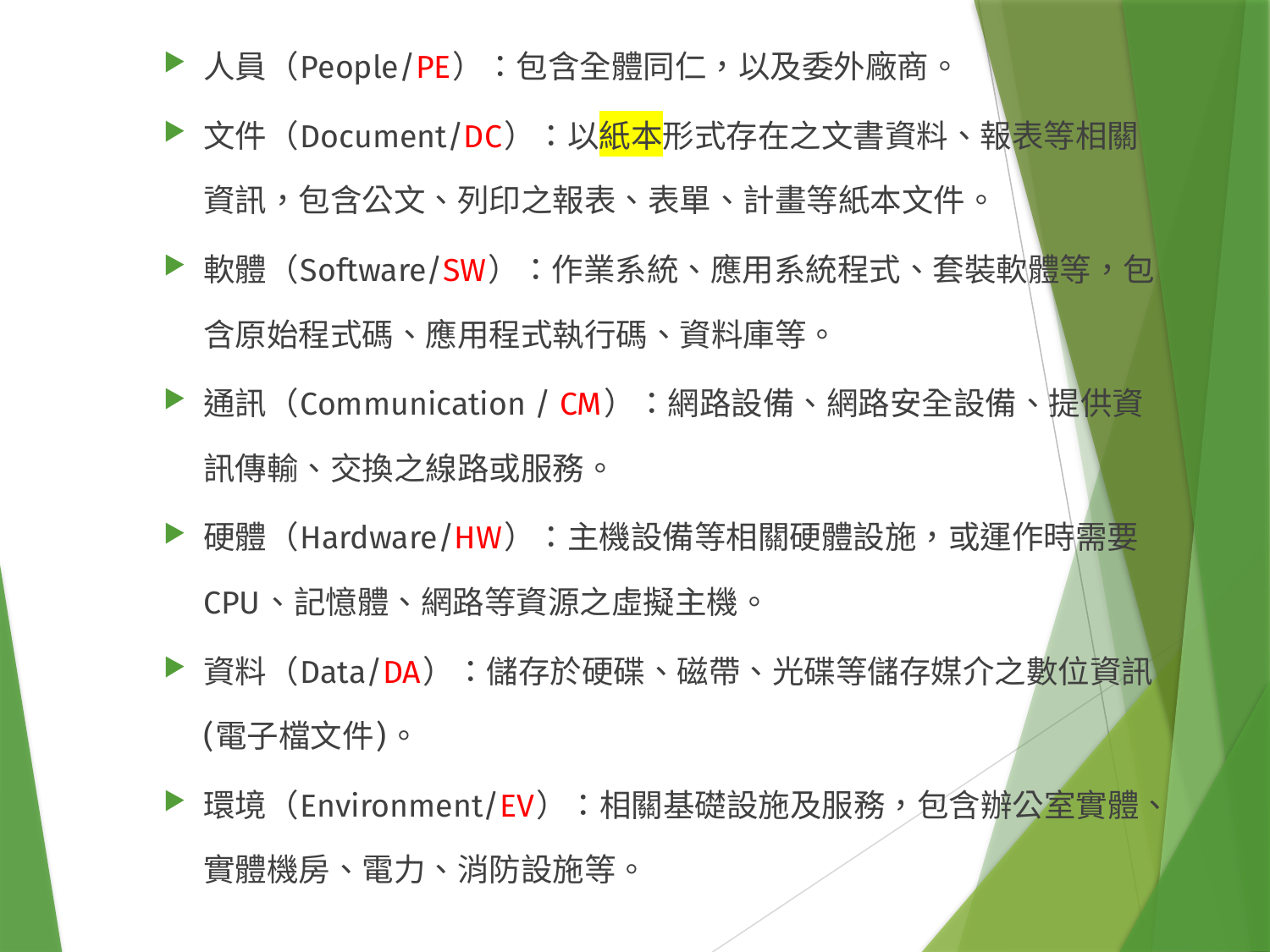

人員（People/PE）：包含全體同仁，以及委外廠商。
文件（Document/DC）：以紙本形式存在之文書資料、報表等相關資訊，包含公文、列印之報表、表單、計畫等紙本文件。
軟體（Software/SW）：作業系統、應用系統程式、套裝軟體等，包含原始程式碼、應用程式執行碼、資料庫等。
通訊（Communication / CM）：網路設備、網路安全設備、提供資訊傳輸、交換之線路或服務。
硬體（Hardware/HW）：主機設備等相關硬體設施，或運作時需要CPU、記憶體、網路等資源之虛擬主機。
資料（Data/DA）：儲存於硬碟、磁帶、光碟等儲存媒介之數位資訊(電子檔文件)。
環境（Environment/EV）：相關基礎設施及服務，包含辦公室實體、實體機房、電力、消防設施等。